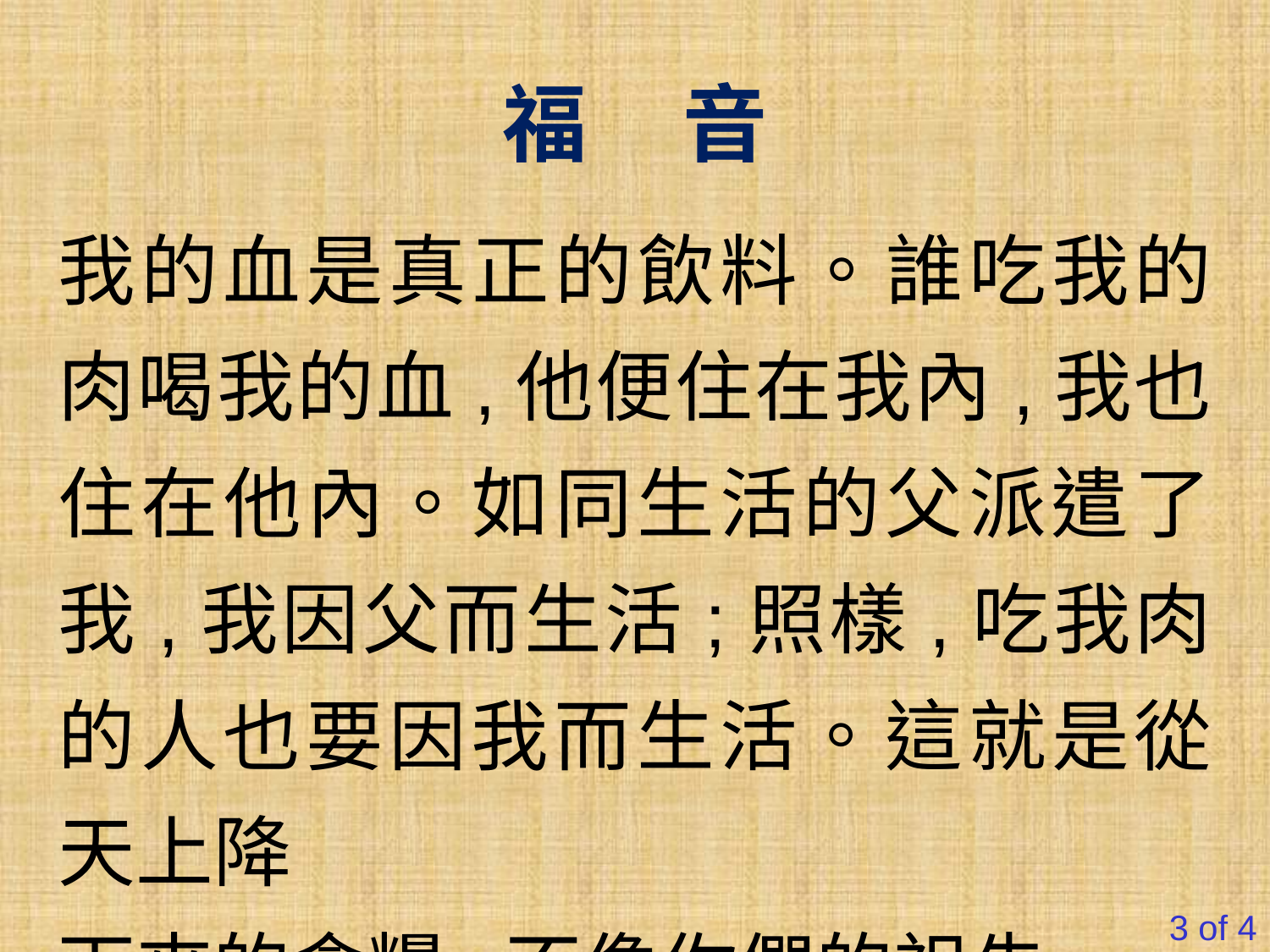

福     音

我的血是真正的飲料。誰吃我的肉喝我的血,他便住在我內,我也住在他內。如同生活的父派遣了我,我因父而生活;照樣,吃我肉的人也要因我而生活。這就是從天上降
下來的食糧,不像你們的祖先
3 of 4